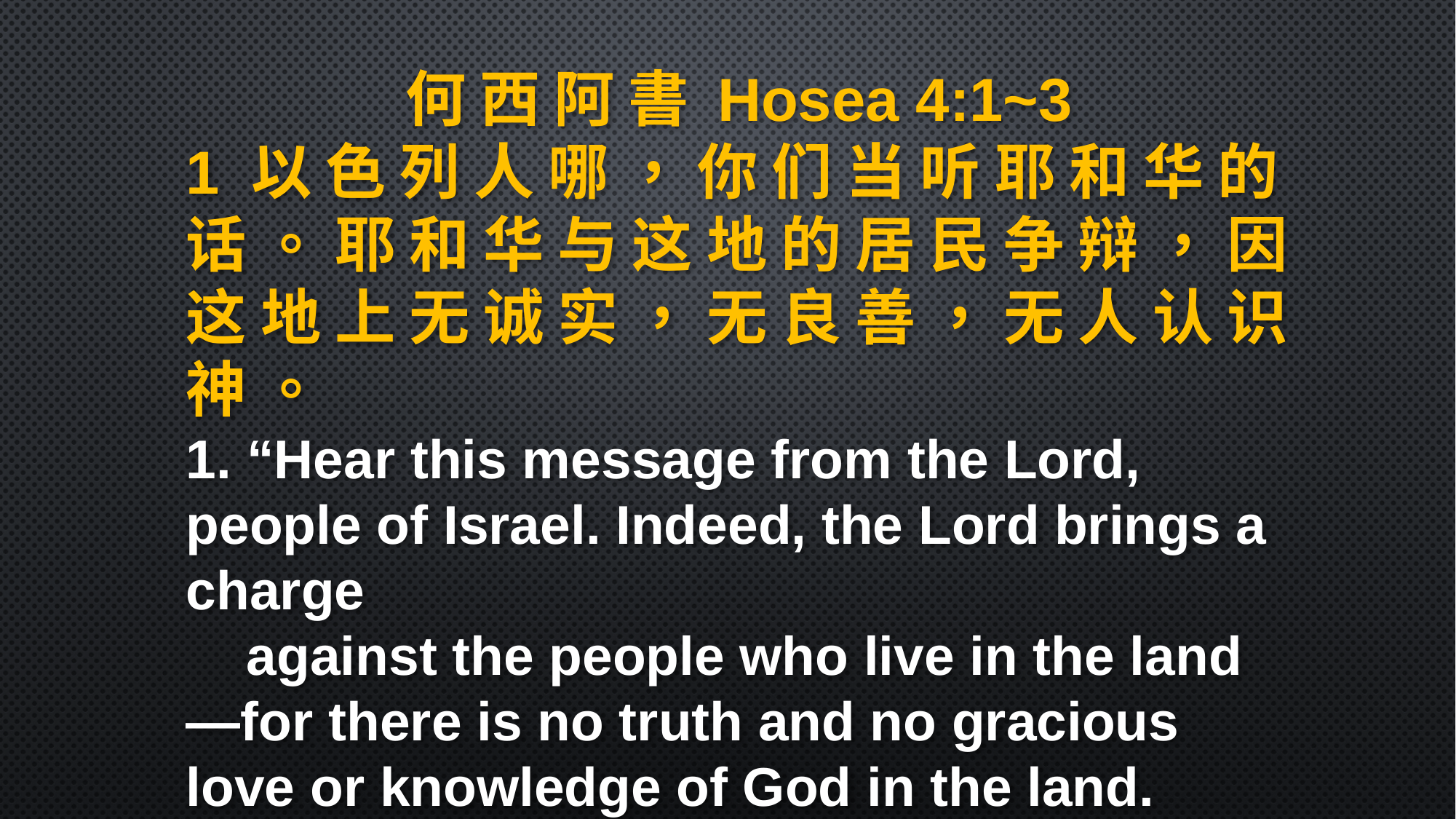

何 西 阿 書 Hosea 4:1~3
1 以 色 列 人 哪 ， 你 们 当 听 耶 和 华 的 话 。 耶 和 华 与 这 地 的 居 民 争 辩 ， 因 这 地 上 无 诚 实 ， 无 良 善 ， 无 人 认 识 神 。
1. “Hear this message from the Lord, people of Israel. Indeed, the Lord brings a charge
    against the people who live in the land—for there is no truth and no gracious love or knowledge of God in the land.